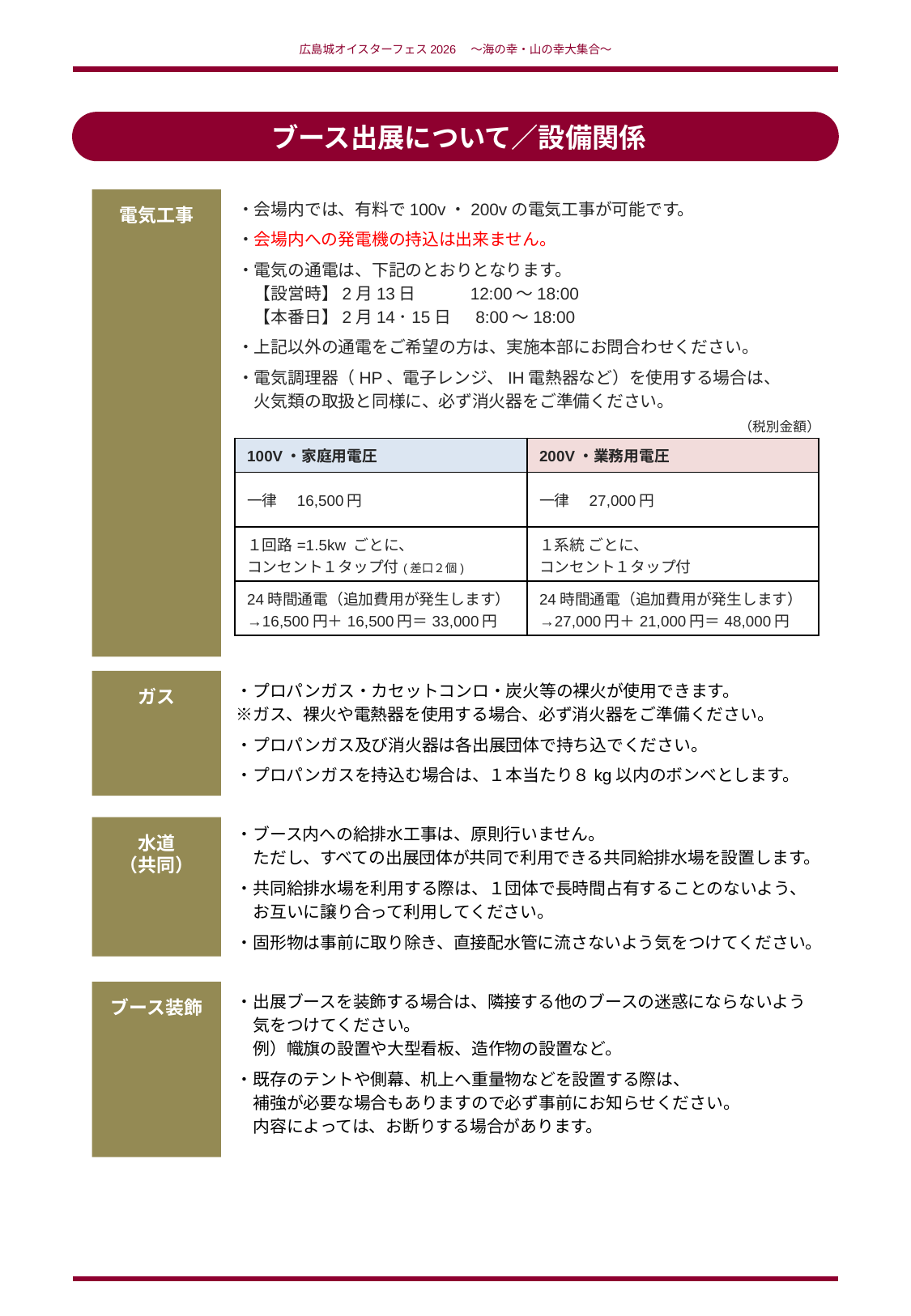

広島城オイスターフェス2026　～海の幸・山の幸大集合～
ブース出展について／設備関係
・会場内では、有料で100v・200vの電気工事が可能です。
・会場内への発電機の持込は出来ません。
・電気の通電は、下記のとおりとなります。
　【設営時】2月13日　　　12:00～18:00
　【本番日】2月14･15日　 8:00～18:00
・上記以外の通電をご希望の方は、実施本部にお問合わせください。
・電気調理器（HP、電子レンジ、IH電熱器など）を使用する場合は、
　火気類の取扱と同様に、必ず消火器をご準備ください。
電気工事
（税別金額）
| 100V・家庭用電圧 | 200V・業務用電圧 |
| --- | --- |
| 一律　16,500円 | 一律　27,000円 |
| １回路=1.5kw ごとに、 コンセント１タップ付(差口２個) | １系統 ごとに、 コンセント１タップ付 |
| 24時間通電（追加費用が発生します） →16,500円＋16,500円＝33,000円 | 24時間通電（追加費用が発生します） →27,000円＋21,000円＝48,000円 |
・プロパンガス・カセットコンロ・炭火等の裸火が使用できます。
※ガス、裸火や電熱器を使用する場合、必ず消火器をご準備ください。
・プロパンガス及び消火器は各出展団体で持ち込でください。
・プロパンガスを持込む場合は、１本当たり８kg以内のボンベとします。
ガス
・ブース内への給排水工事は、原則行いません。
　ただし、すべての出展団体が共同で利用できる共同給排水場を設置します。
・共同給排水場を利用する際は、１団体で長時間占有することのないよう、
　お互いに譲り合って利用してください。
・固形物は事前に取り除き、直接配水管に流さないよう気をつけてください。
水道
（共同）
ブース装飾
・出展ブースを装飾する場合は、隣接する他のブースの迷惑にならないよう
　気をつけてください。
　例）幟旗の設置や大型看板、造作物の設置など。
・既存のテントや側幕、机上へ重量物などを設置する際は、
　補強が必要な場合もありますので必ず事前にお知らせください。
　内容によっては、お断りする場合があります。